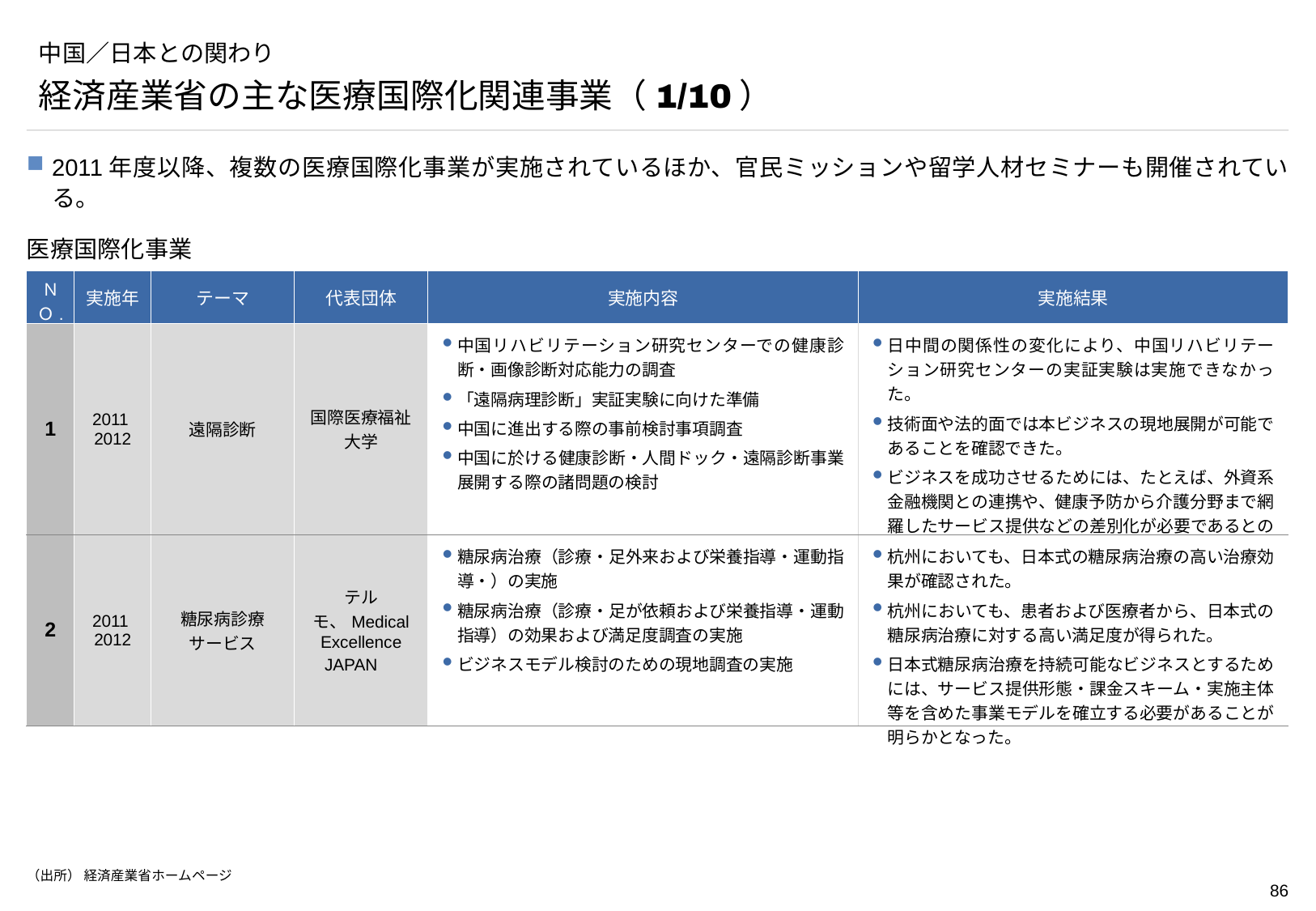

# 中国／日本との関わり
経済産業省の主な医療国際化関連事業（1/10）
2011年度以降、複数の医療国際化事業が実施されているほか、官民ミッションや留学人材セミナーも開催されている。
医療国際化事業
| ＮＯ. | 実施年 | テーマ | 代表団体 | 実施内容 | 実施結果 |
| --- | --- | --- | --- | --- | --- |
| 1 | 2011 2012 | 遠隔診断 | 国際医療福祉大学 | 中国リハビリテーション研究センターでの健康診断・画像診断対応能力の調査 「遠隔病理診断」実証実験に向けた準備 中国に進出する際の事前検討事項調査 中国に於ける健康診断・人間ドック・遠隔診断事業展開する際の諸問題の検討 | 日中間の関係性の変化により、中国リハビリテーション研究センターの実証実験は実施できなかった。 技術面や法的面では本ビジネスの現地展開が可能であることを確認できた。 ビジネスを成功させるためには、たとえば、外資系金融機関との連携や、健康予防から介護分野まで網羅したサービス提供などの差別化が必要であるとの結論に至った。 |
| 2 | 2011 2012 | 糖尿病診療 サービス | テルモ、Medical Excellence JAPAN | 糖尿病治療（診療・足外来および栄養指導・運動指導・）の実施 糖尿病治療（診療・足が依頼および栄養指導・運動指導）の効果および満足度調査の実施 ビジネスモデル検討のための現地調査の実施 | 杭州においても、日本式の糖尿病治療の高い治療効果が確認された。 杭州においても、患者および医療者から、日本式の糖尿病治療に対する高い満足度が得られた。 日本式糖尿病治療を持続可能なビジネスとするためには、サービス提供形態・課金スキーム・実施主体等を含めた事業モデルを確立する必要があることが明らかとなった。 |
（出所） 経済産業省ホームページ